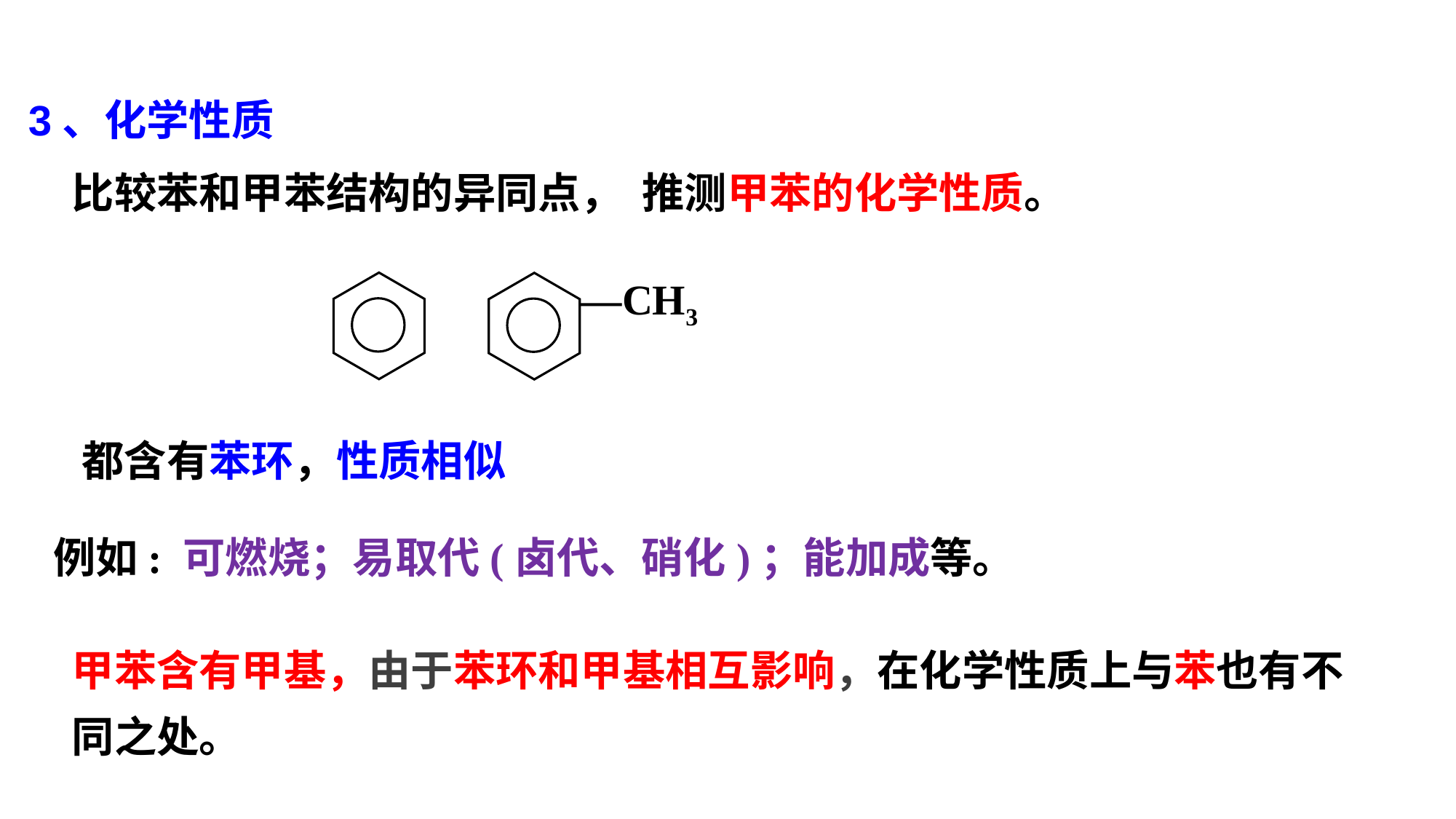

3、化学性质
比较苯和甲苯结构的异同点，  推测甲苯的化学性质。
—CH3

都含有苯环，性质相似
例如: 可燃烧；易取代(卤代、硝化)；能加成等。
甲苯含有甲基，由于苯环和甲基相互影响，在化学性质上与苯也有不同之处。